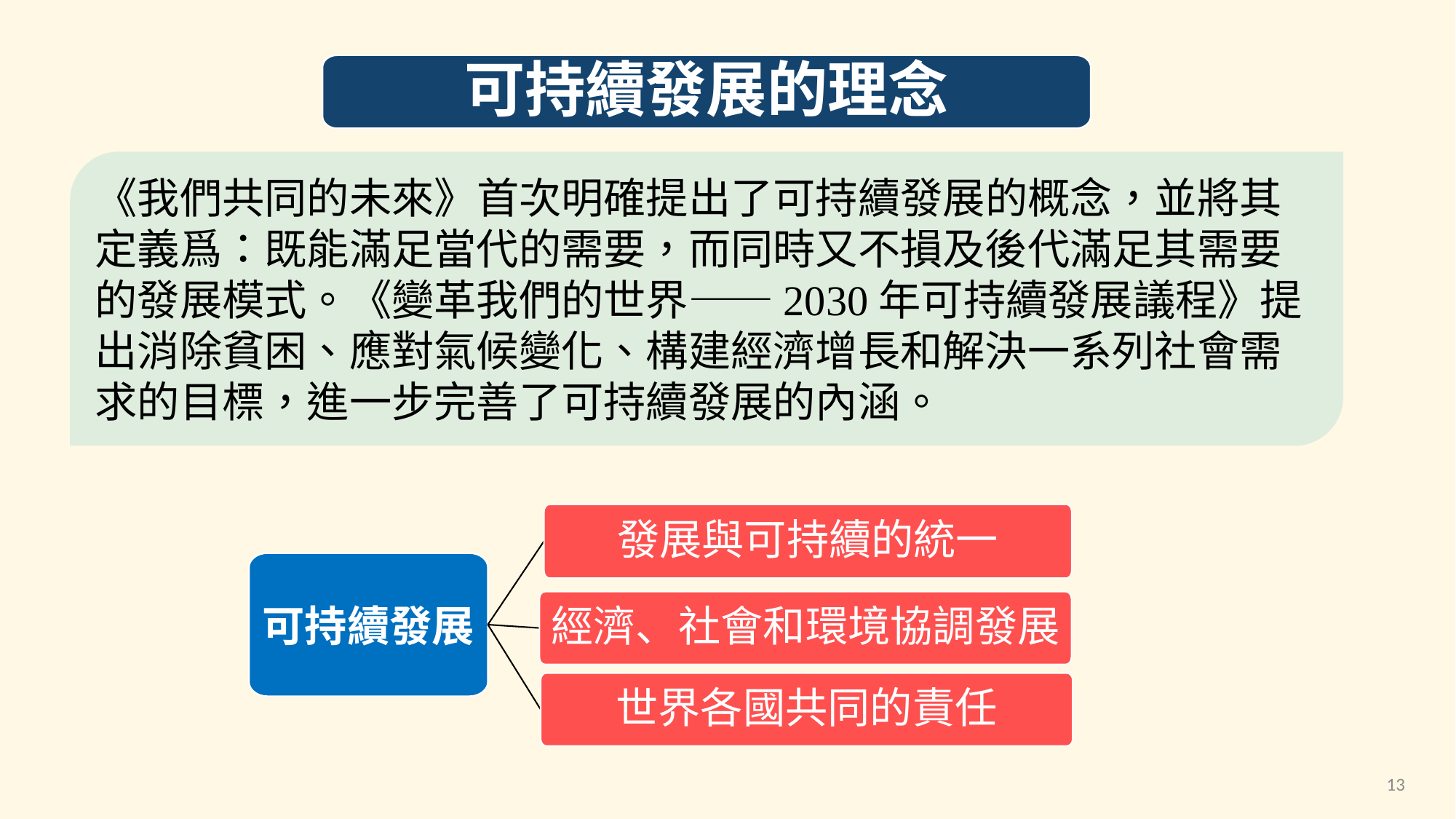

可持續發展的理念
《我們共同的未來》首次明確提出了可持續發展的概念，並將其定義爲：既能滿足當代的需要，而同時又不損及後代滿足其需要的發展模式。《變革我們的世界——2030年可持續發展議程》提出消除貧困、應對氣候變化、構建經濟增長和解決一系列社會需求的目標，進一步完善了可持續發展的內涵。
發展與可持續的統一
可持續發展

經濟、社會和環境協調發展

世界各國共同的責任